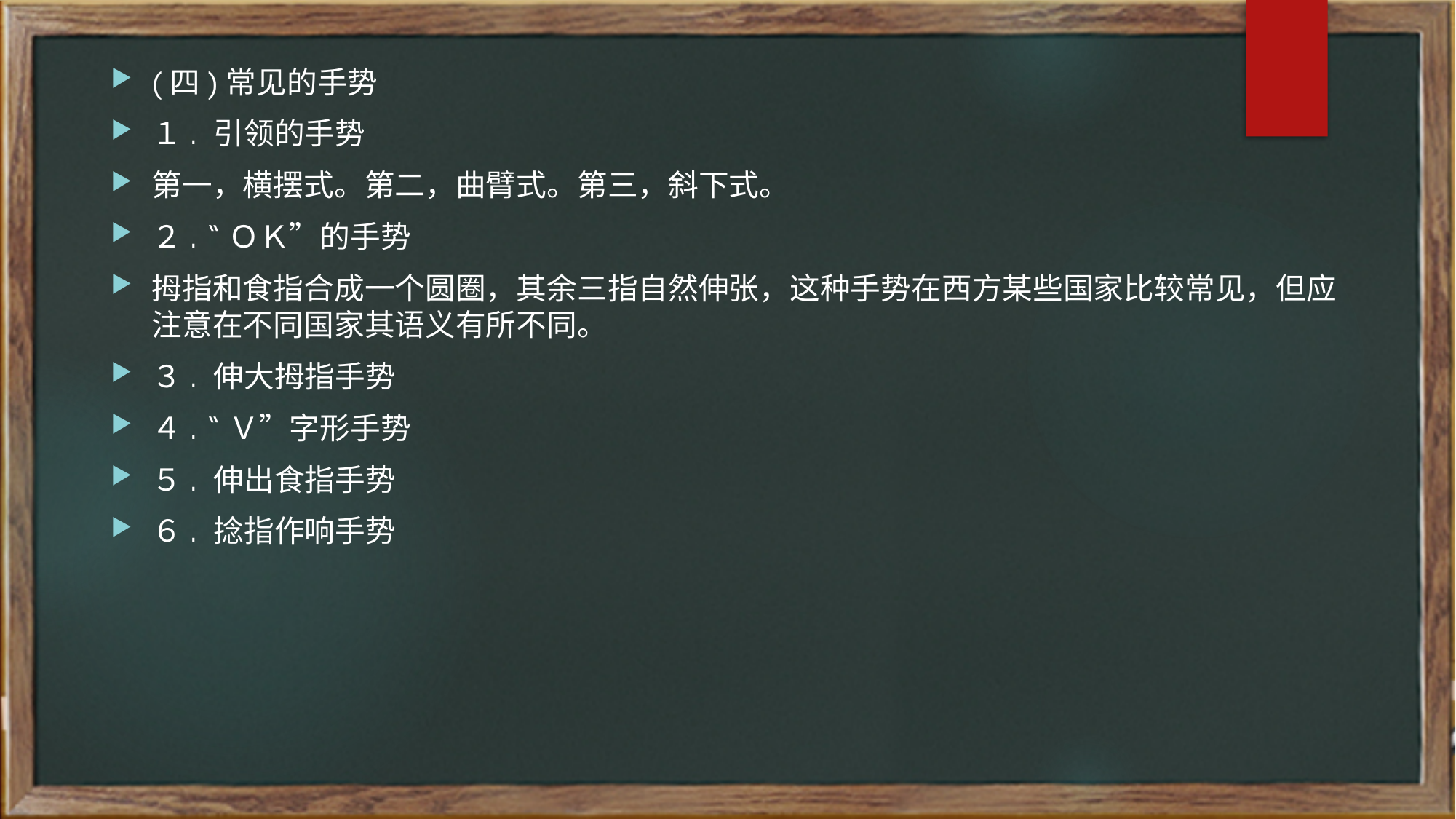

(四)常见的手势
１. 引领的手势
第一，横摆式。第二，曲臂式。第三，斜下式。
２. “ＯＫ”的手势
拇指和食指合成一个圆圈，其余三指自然伸张，这种手势在西方某些国家比较常见，但应注意在不同国家其语义有所不同。
３. 伸大拇指手势
４. “Ｖ”字形手势
５. 伸出食指手势
６. 捻指作响手势